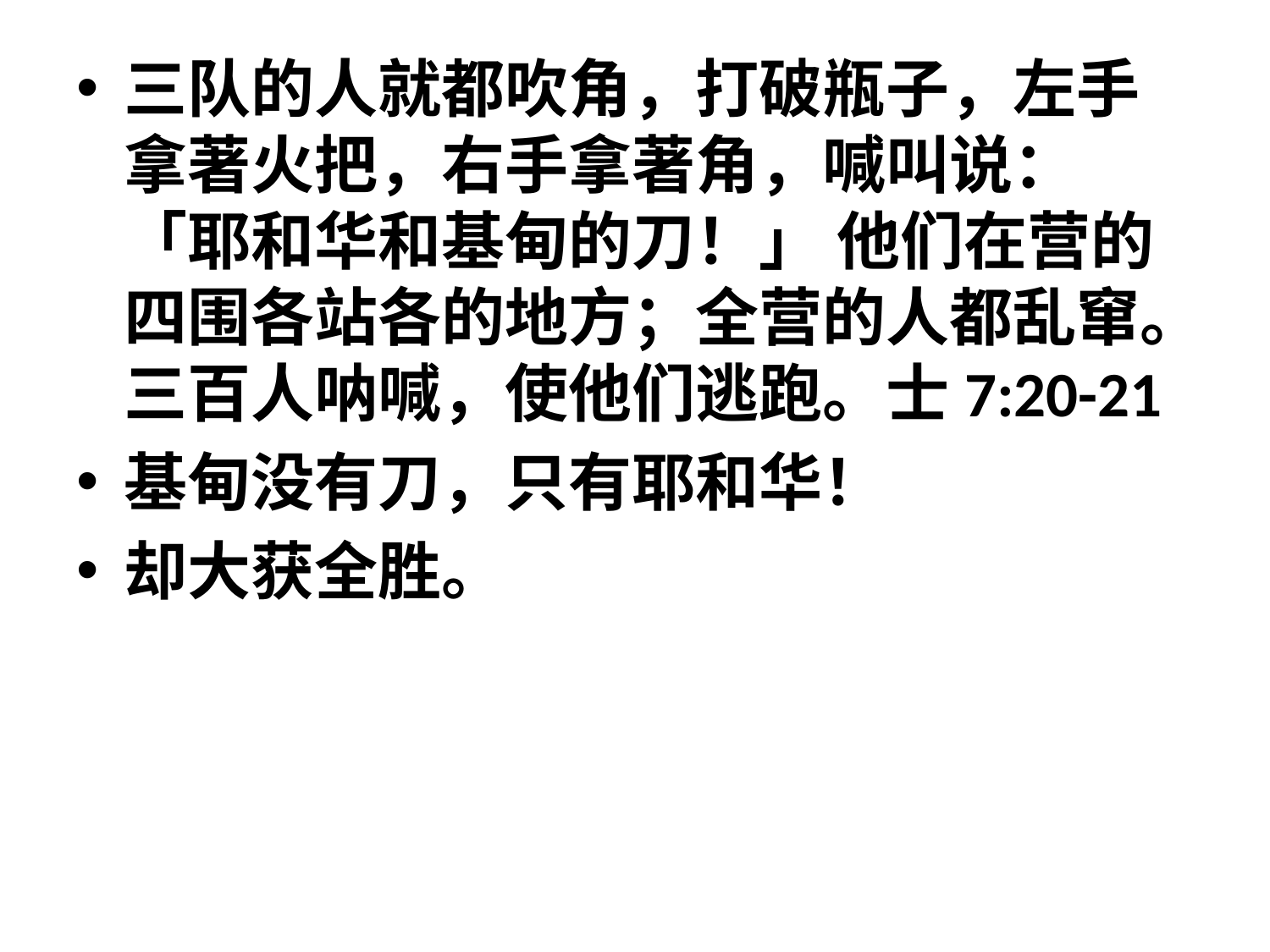

三队的人就都吹角，打破瓶子，左手拿著火把，右手拿著角，喊叫说：「耶和华和基甸的刀！」 他们在营的四围各站各的地方；全营的人都乱窜。三百人呐喊，使他们逃跑。士7:20-21
基甸没有刀，只有耶和华！
却大获全胜。